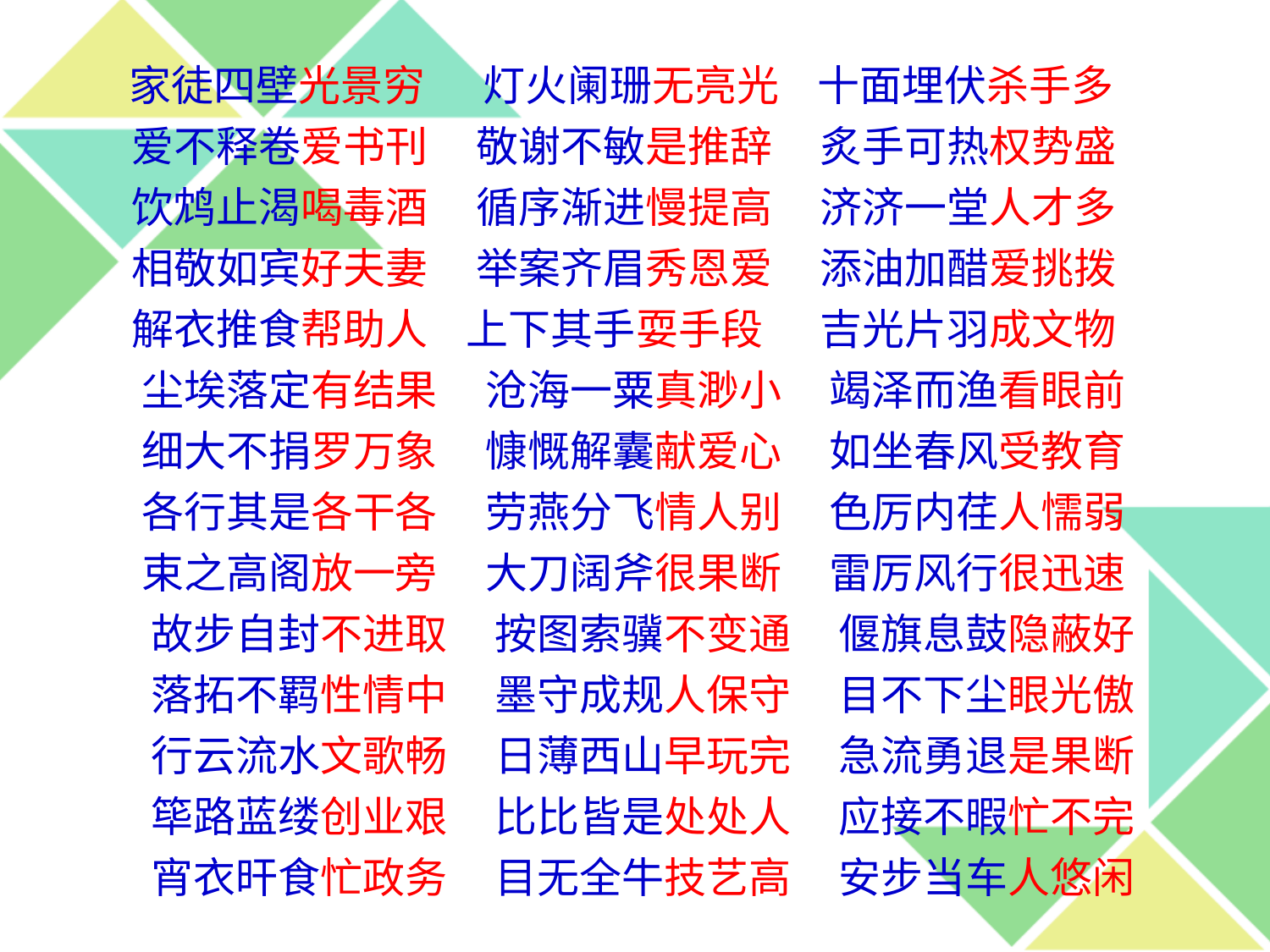

家徒四壁光景穷      灯火阑珊无亮光    十面埋伏杀手多     爱不释卷爱书刊     敬谢不敏是推辞     炙手可热权势盛    饮鸩止渴喝毒酒     循序渐进慢提高     济济一堂人才多    相敬如宾好夫妻     举案齐眉秀恩爱     添油加醋爱挑拨    解衣推食帮助人    上下其手耍手段      吉光片羽成文物     尘埃落定有结果     沧海一粟真渺小     竭泽而渔看眼前    细大不捐罗万象     慷慨解囊献爱心     如坐春风受教育    各行其是各干各     劳燕分飞情人别     色厉内荏人懦弱    束之高阁放一旁     大刀阔斧很果断     雷厉风行很迅速     故步自封不进取     按图索骥不变通     偃旗息鼓隐蔽好    落拓不羁性情中     墨守成规人保守     目不下尘眼光傲    行云流水文歌畅     日薄西山早玩完     急流勇退是果断    筚路蓝缕创业艰     比比皆是处处人     应接不暇忙不完    宵衣旰食忙政务     目无全牛技艺高     安步当车人悠闲